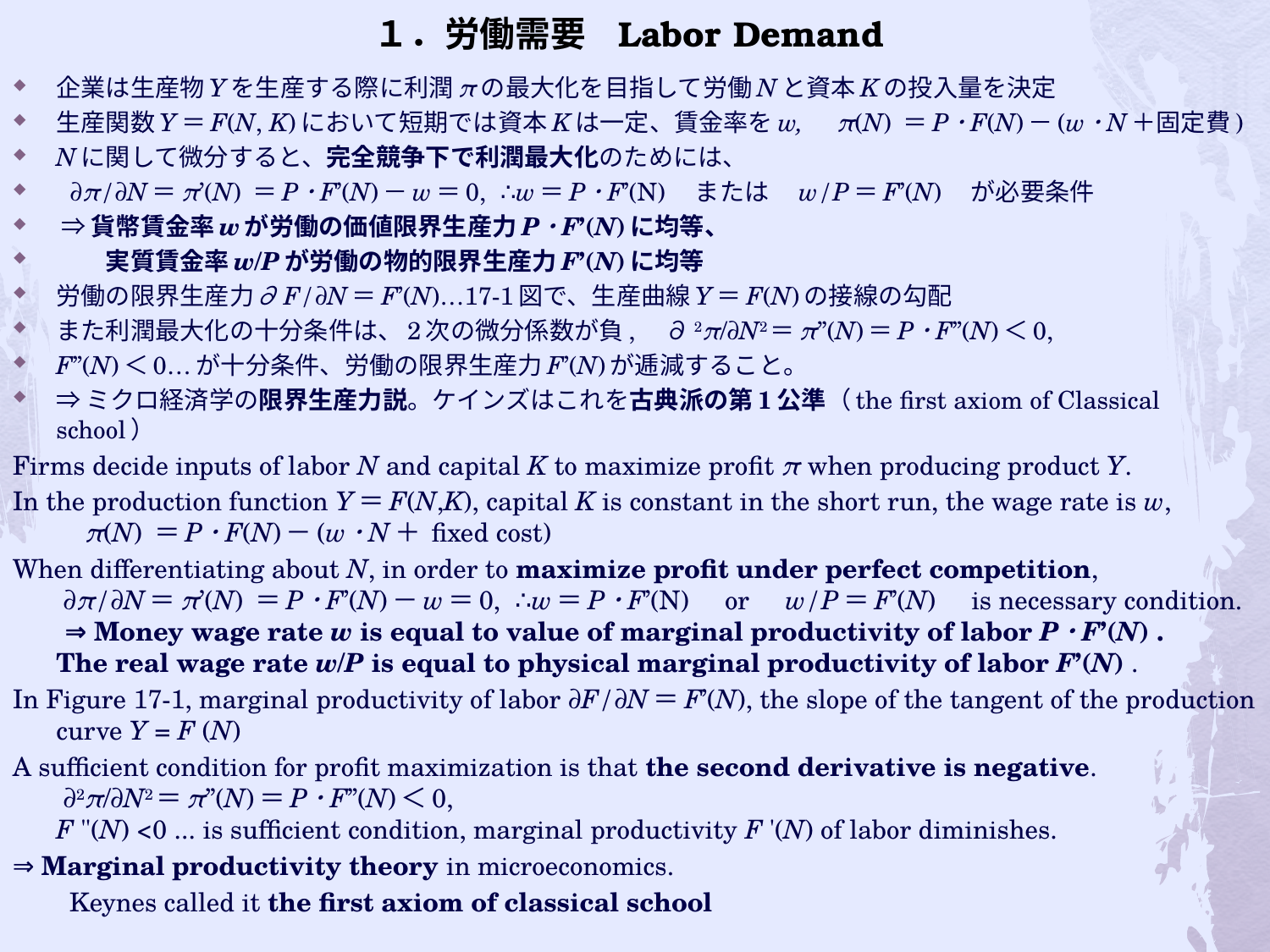

# １．労働需要   Labor Demand
企業は生産物Yを生産する際に利潤πの最大化を目指して労働Nと資本Kの投入量を決定
生産関数Y＝F(N, K)において短期では資本Kは一定、賃金率をw,　π(N) ＝P･F(N)－(w･N＋固定費)
Nに関して微分すると、完全競争下で利潤最大化のためには、
  ∂π/∂N＝π’(N) ＝P･F’(N)－w＝0,  ∴w＝P･F’(N)　または　w/P＝F’(N)　が必要条件
 ⇒貨幣賃金率wが労働の価値限界生産力P･F’(N)に均等、
　　実質賃金率w/Pが労働の物的限界生産力F’(N)に均等
労働の限界生産力∂F/∂N＝F’(N)…17-1図で、生産曲線Y＝F(N)の接線の勾配
また利潤最大化の十分条件は、2次の微分係数が負,　∂2π/∂N2＝π”(N)＝P･F”(N)＜0,
F”(N)＜0…が十分条件、労働の限界生産力F’(N)が逓減すること。
⇒ミクロ経済学の限界生産力説。ケインズはこれを古典派の第1公準（the first axiom of Classical school）
Firms decide inputs of labor N and capital K to maximize profit π when producing product Y.
In the production function Y＝F(N,K), capital K is constant in the short run, the wage rate is w,
    π(N) ＝P･F(N)－(w･N＋ fixed cost)
When differentiating about N, in order to maximize profit under perfect competition,
 ∂π/∂N＝π’(N) ＝P･F’(N)－w＝0,  ∴w＝P･F’(N)　or　w/P＝F’(N)　is necessary condition.
 ⇒ Money wage rate w is equal to value of marginal productivity of labor P･F’(N) .
The real wage rate w/P is equal to physical marginal productivity of labor F’(N) .
In Figure 17-1, marginal productivity of labor ∂F/∂N＝F’(N), the slope of the tangent of the production curve Y = F (N)
A sufficient condition for profit maximization is that the second derivative is negative.
 ∂2π/∂N2＝π”(N)＝P･F”(N)＜0,
F "(N) <0 ... is sufficient condition, marginal productivity F '(N) of labor diminishes.
⇒ Marginal productivity theory in microeconomics.
　　Keynes called it the first axiom of classical school